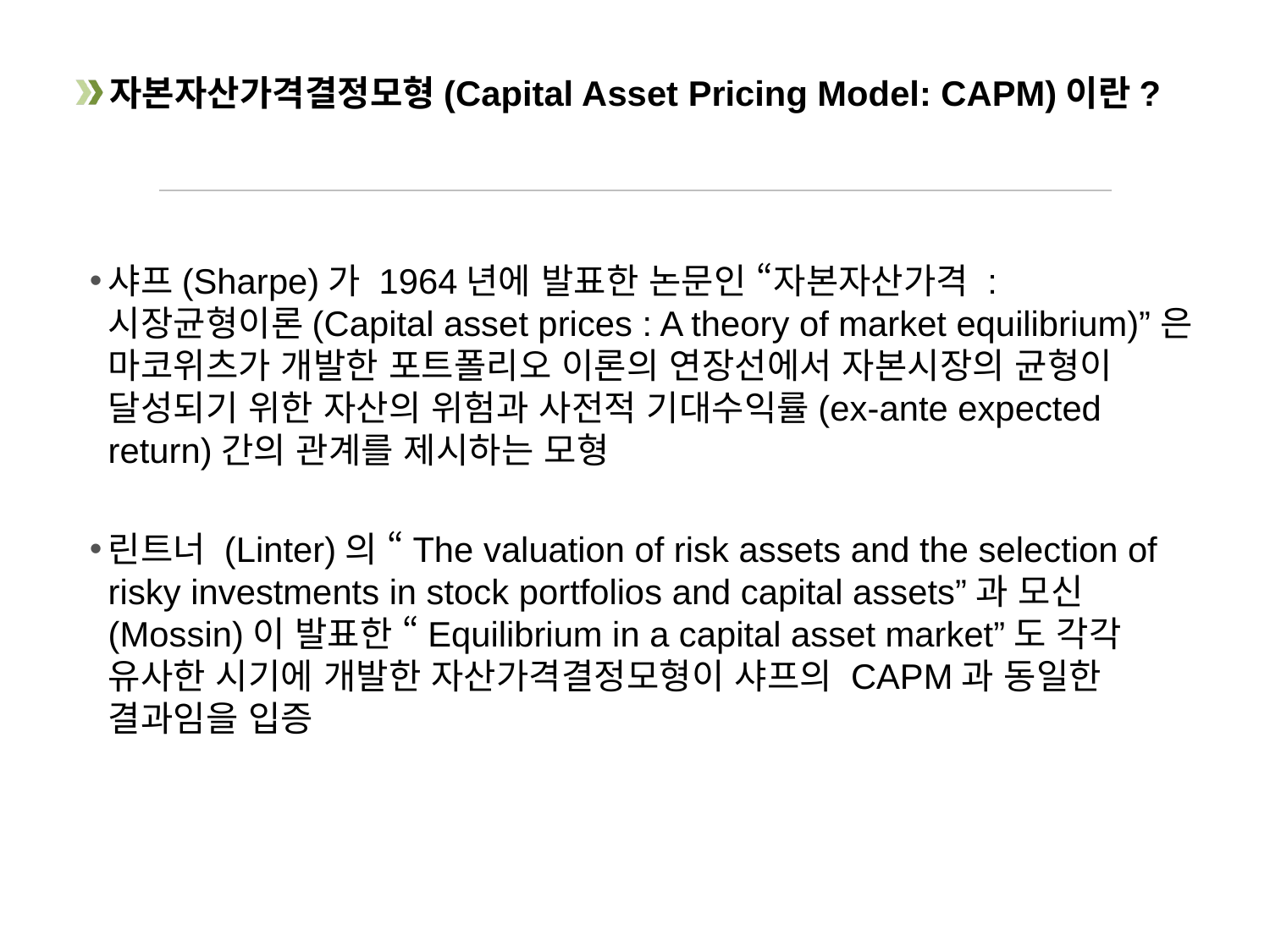

자본자산가격결정모형(Capital Asset Pricing Model: CAPM)이란?
샤프(Sharpe)가 1964년에 발표한 논문인 “자본자산가격 : 시장균형이론(Capital asset prices : A theory of market equilibrium)”은 마코위츠가 개발한 포트폴리오 이론의 연장선에서 자본시장의 균형이 달성되기 위한 자산의 위험과 사전적 기대수익률(ex-ante expected return)간의 관계를 제시하는 모형

린트너 (Linter)의 “The valuation of risk assets and the selection of risky investments in stock portfolios and capital assets”과 모신(Mossin)이 발표한 “Equilibrium in a capital asset market”도 각각 유사한 시기에 개발한 자산가격결정모형이 샤프의 CAPM과 동일한 결과임을 입증